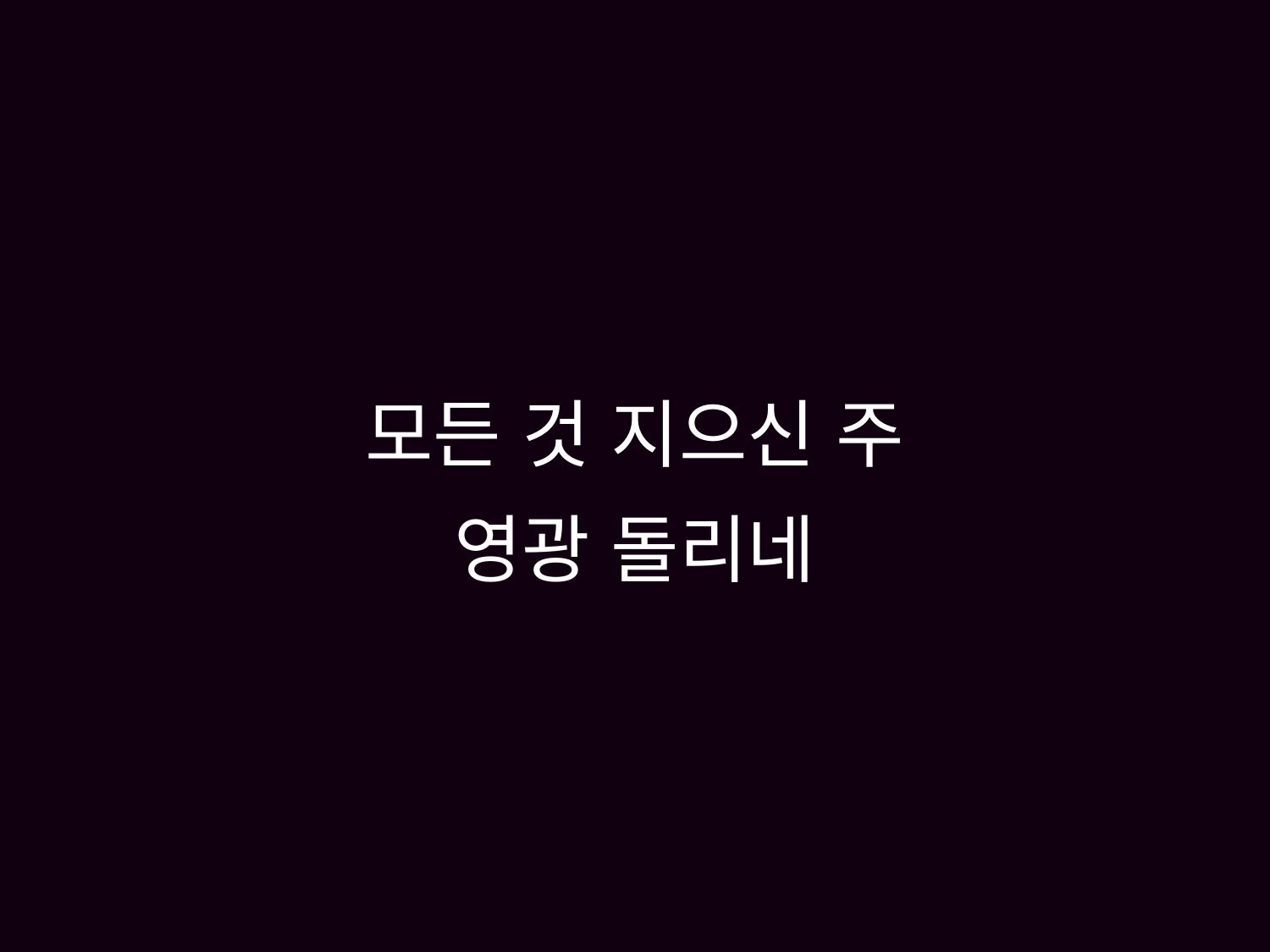

# 모든 것 지으신 주 영광 돌리네